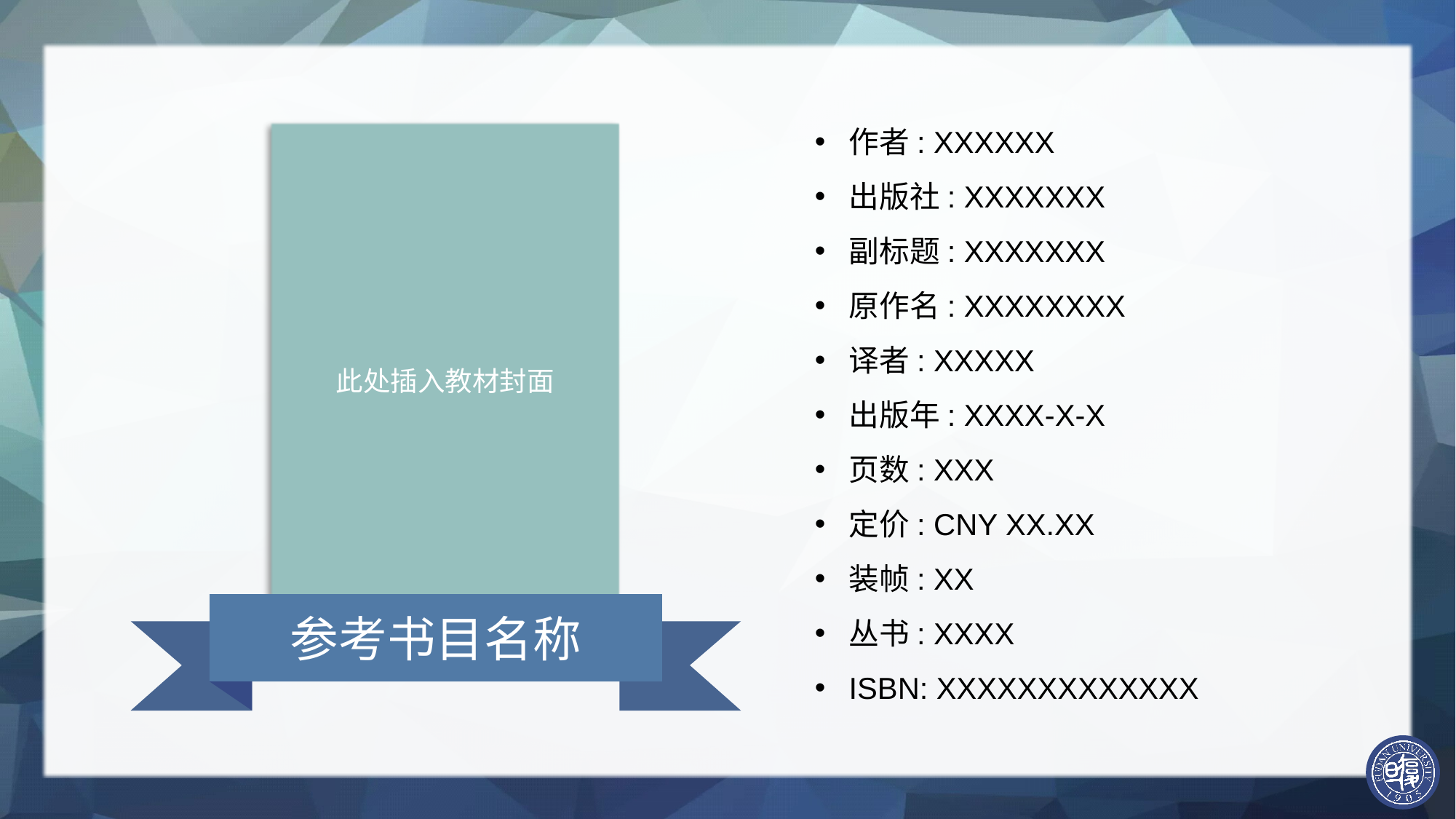

作者: XXXXXX
出版社: XXXXXXX
副标题: XXXXXXX
原作名: XXXXXXXX
译者: XXXXX
出版年: XXXX-X-X
页数: XXX
定价: CNY XX.XX
装帧: XX
丛书: XXXX
ISBN: XXXXXXXXXXXXX
此处插入教材封面
参考书目名称